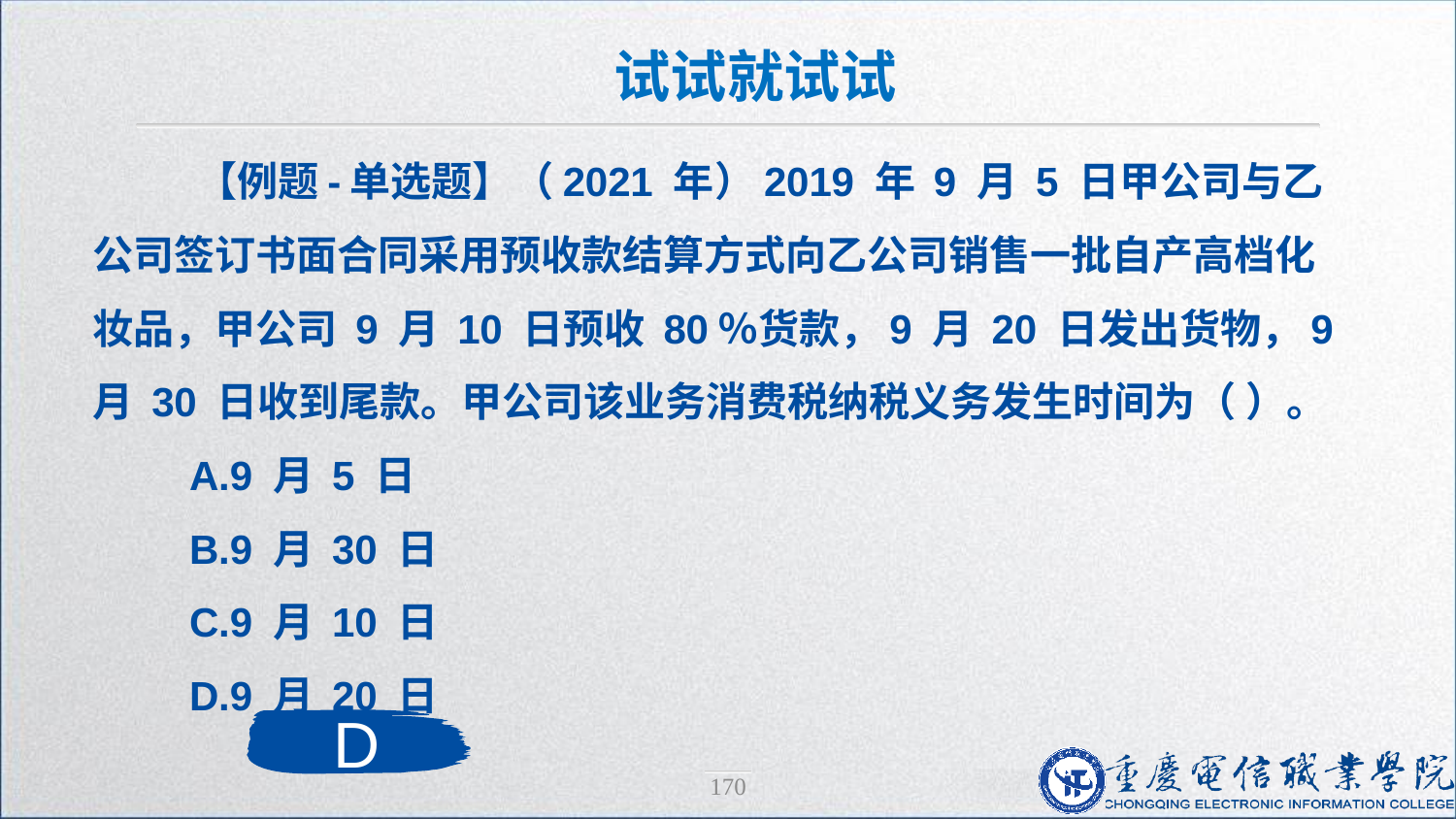

试试就试试
 【例题-单选题】（2021 年）2019 年 9 月 5 日甲公司与乙公司签订书面合同采用预收款结算方式向乙公司销售一批自产高档化妆品，甲公司 9 月 10 日预收 80％货款，9 月 20 日发出货物，9 月 30 日收到尾款。甲公司该业务消费税纳税义务发生时间为（ ）。
 A.9 月 5 日
 B.9 月 30 日
 C.9 月 10 日
 D.9 月 20 日

D
170